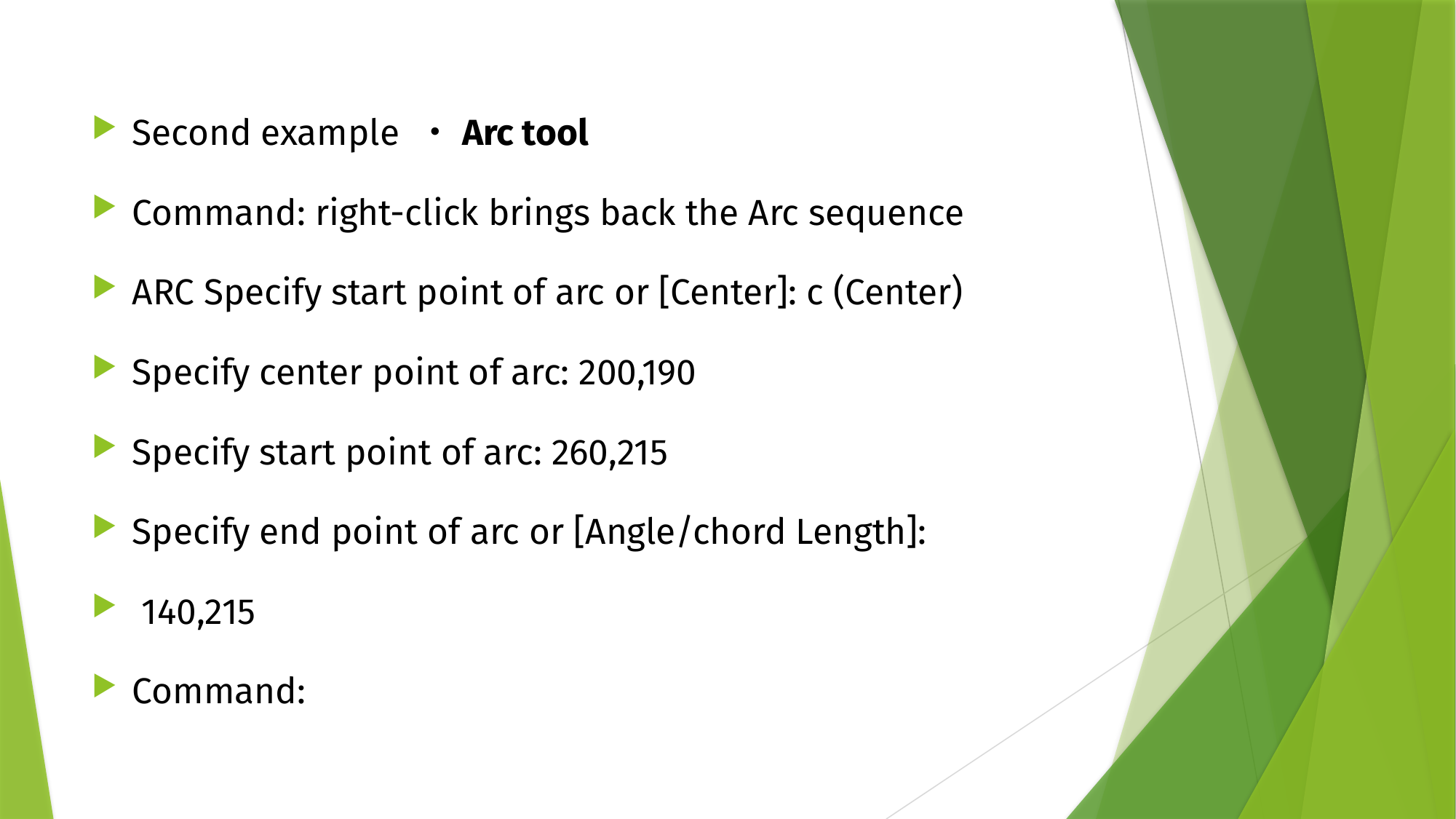

Second example ・Arc tool
Command: right-click brings back the Arc sequence
ARC Specify start point of arc or [Center]: c (Center)
Specify center point of arc: 200,190
Specify start point of arc: 260,215
Specify end point of arc or [Angle/chord Length]:
 140,215
Command: